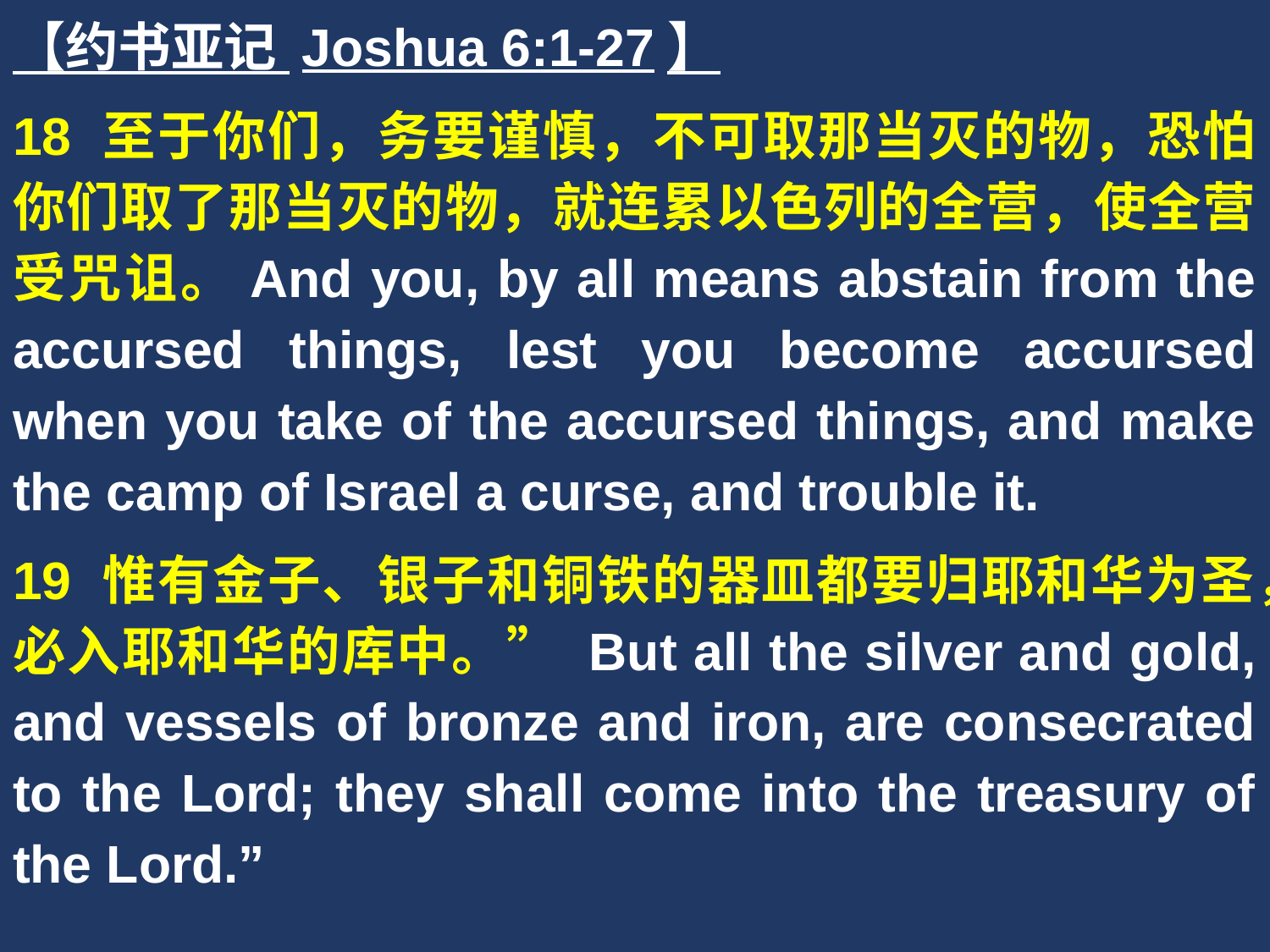

【约书亚记 Joshua 6:1-27】
18 至于你们，务要谨慎，不可取那当灭的物，恐怕你们取了那当灭的物，就连累以色列的全营，使全营受咒诅。And you, by all means abstain from the accursed things, lest you become accursed when you take of the accursed things, and make the camp of Israel a curse, and trouble it.
19 惟有金子、银子和铜铁的器皿都要归耶和华为圣，必入耶和华的库中。” But all the silver and gold, and vessels of bronze and iron, are consecrated to the Lord; they shall come into the treasury of the Lord.”